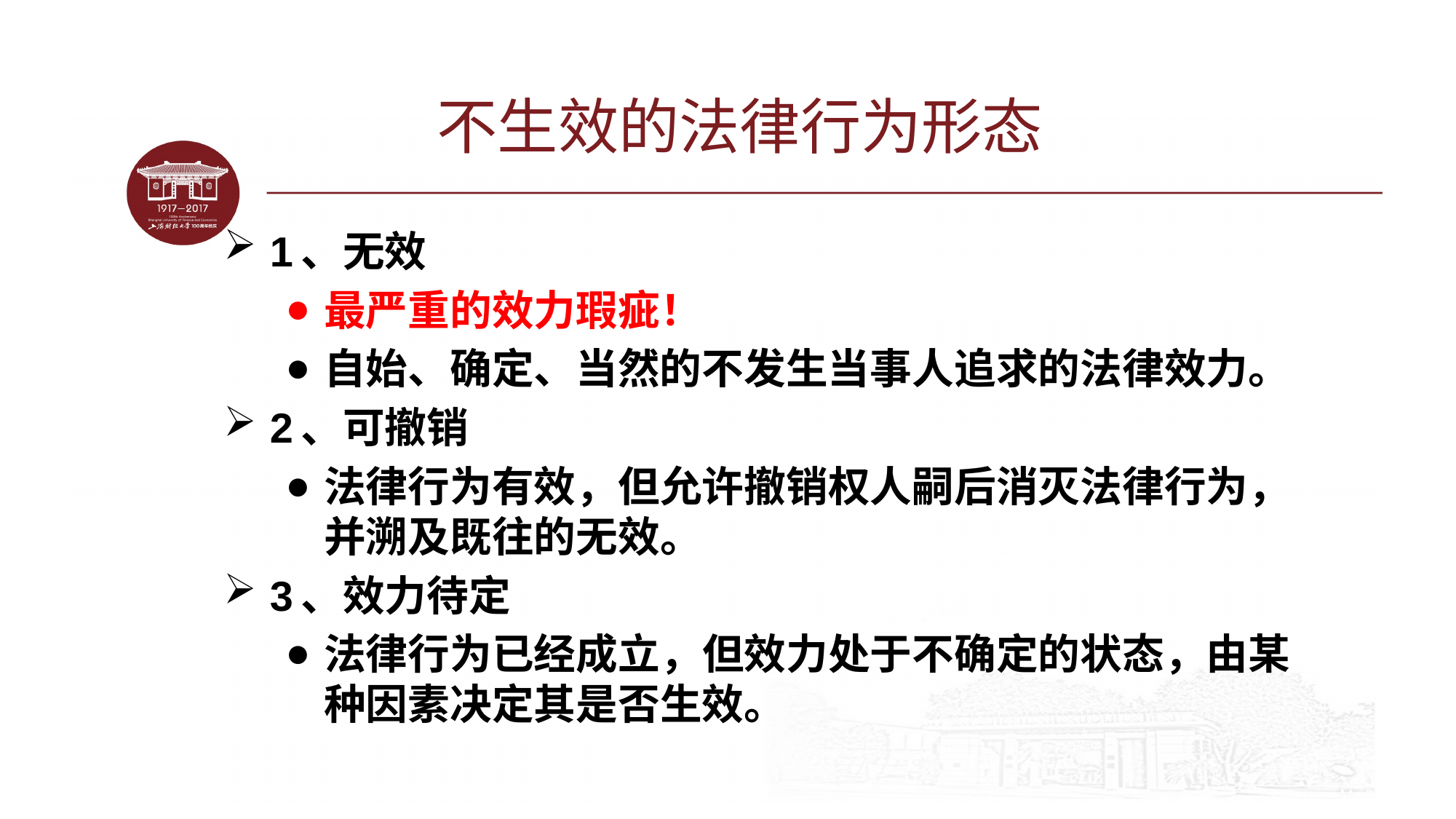

# 不生效的法律行为形态
1、无效
最严重的效力瑕疵！
自始、确定、当然的不发生当事人追求的法律效力。
2、可撤销
法律行为有效，但允许撤销权人嗣后消灭法律行为，并溯及既往的无效。
3、效力待定
法律行为已经成立，但效力处于不确定的状态，由某种因素决定其是否生效。